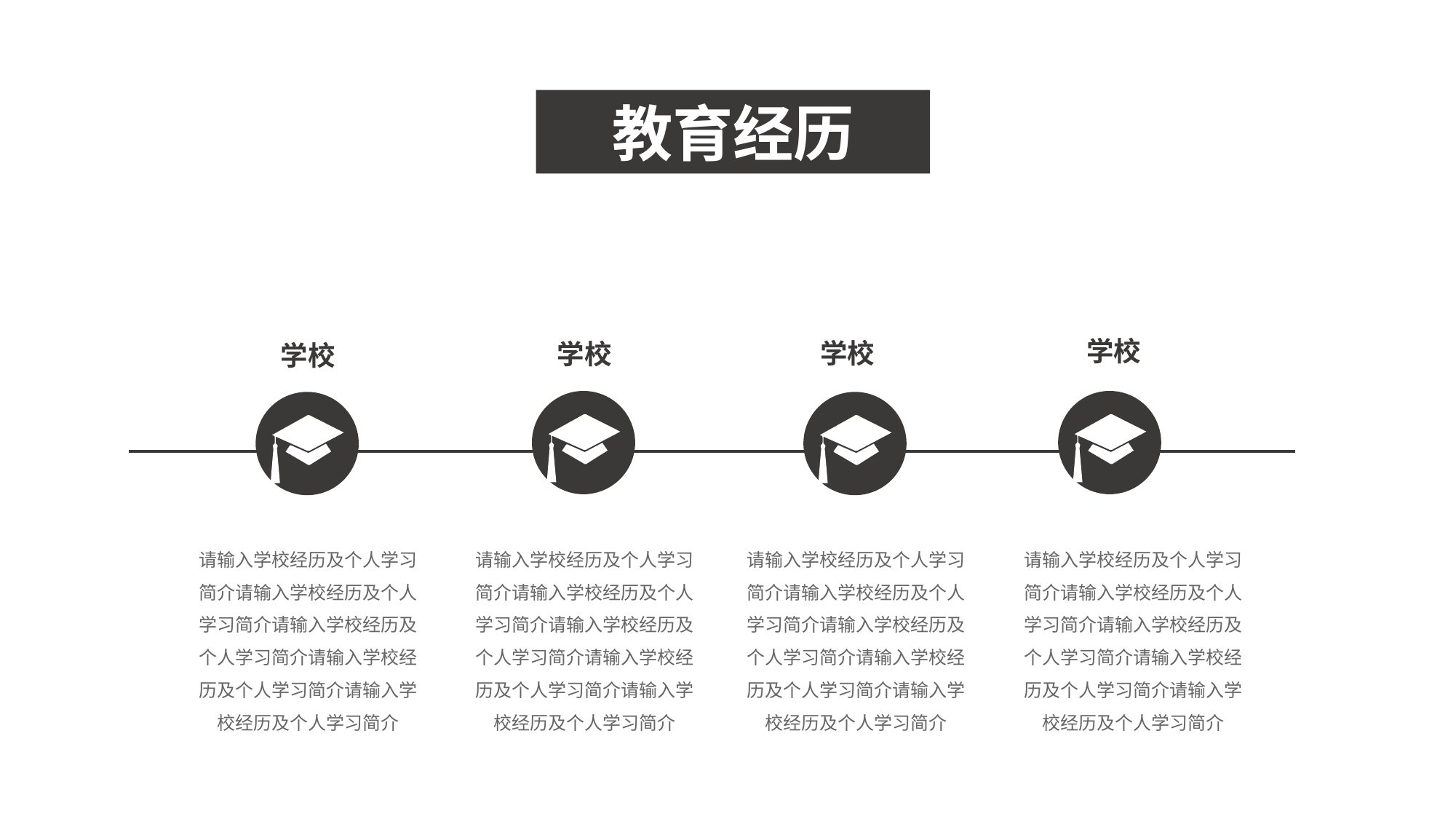

教育经历
DAMEN POWER
学校
学校
学校
学校

请输入学校经历及个人学习简介请输入学校经历及个人学习简介请输入学校经历及个人学习简介请输入学校经历及个人学习简介请输入学校经历及个人学习简介
请输入学校经历及个人学习简介请输入学校经历及个人学习简介请输入学校经历及个人学习简介请输入学校经历及个人学习简介请输入学校经历及个人学习简介
请输入学校经历及个人学习简介请输入学校经历及个人学习简介请输入学校经历及个人学习简介请输入学校经历及个人学习简介请输入学校经历及个人学习简介
请输入学校经历及个人学习简介请输入学校经历及个人学习简介请输入学校经历及个人学习简介请输入学校经历及个人学习简介请输入学校经历及个人学习简介